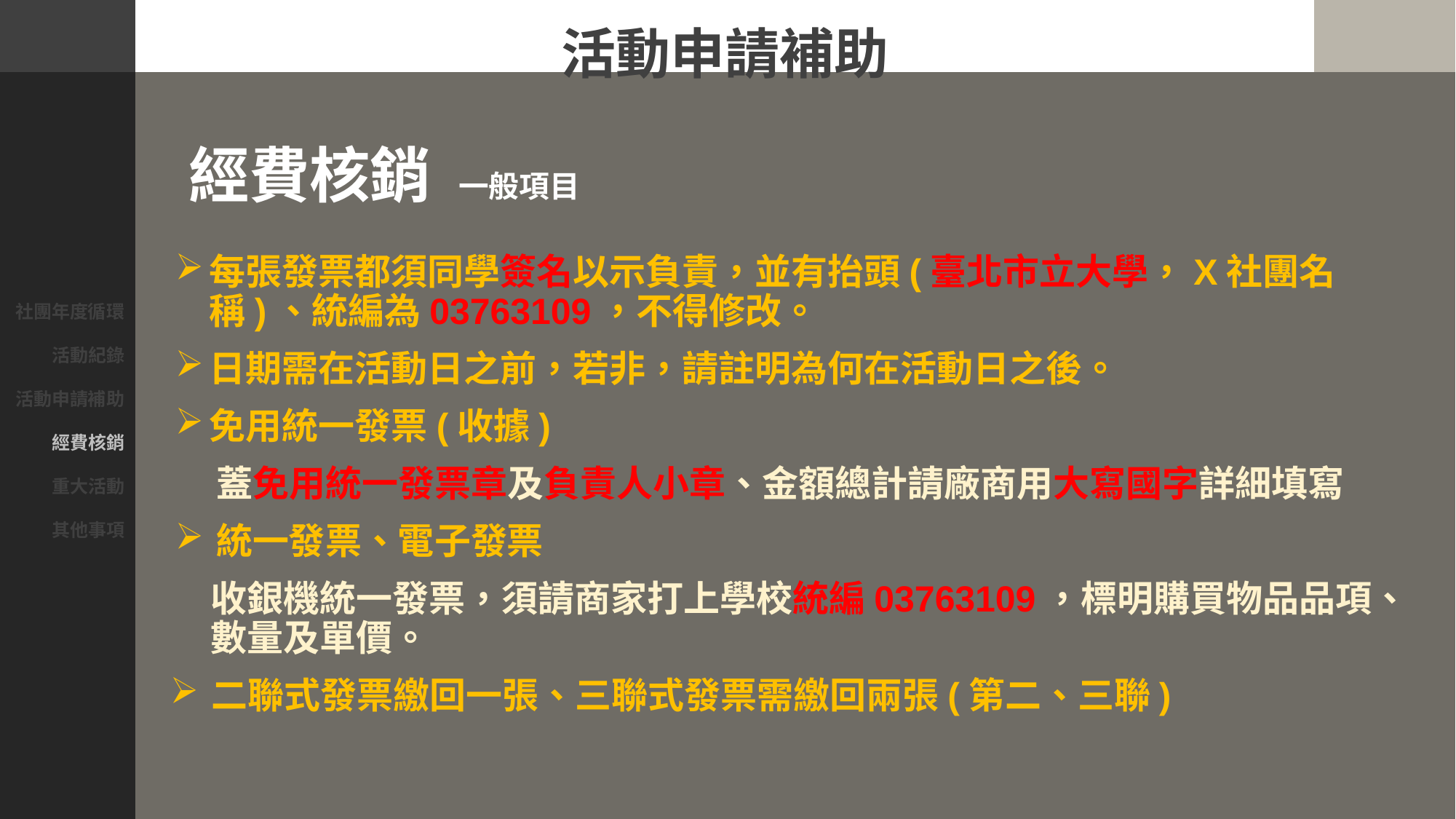

社團年度循環
活動紀錄
活動申請補助
經費核銷
重大活動
其他事項

活動申請補助

經費核銷  一般項目
每張發票都須同學簽名以示負責，並有抬頭(臺北市立大學，X社團名稱)、統編為03763109，不得修改。
日期需在活動日之前，若非，請註明為何在活動日之後。
免用統一發票(收據)
    蓋免用統一發票章及負責人小章、金額總計請廠商用大寫國字詳細填寫
統一發票、電子發票
收銀機統一發票，須請商家打上學校統編03763109，標明購買物品品項、數量及單價。
二聯式發票繳回一張、三聯式發票需繳回兩張(第二、三聯)